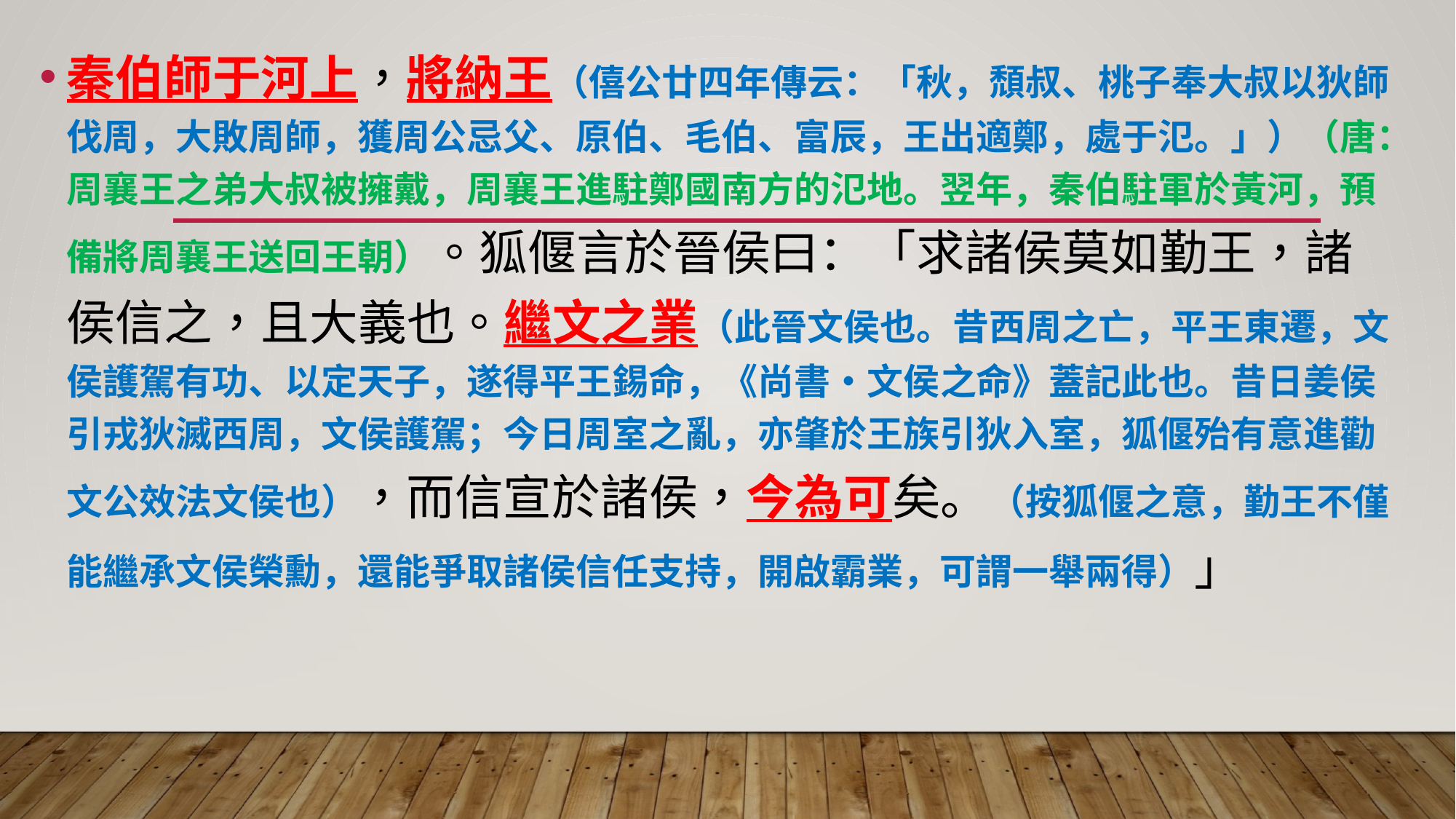

秦伯師于河上，將納王（僖公廿四年傳云：「秋，頹叔、桃子奉大叔以狄師伐周，大敗周師，獲周公忌父、原伯、毛伯、富辰，王出適鄭，處于氾。」）（唐：周襄王之弟大叔被擁戴，周襄王進駐鄭國南方的氾地。翌年，秦伯駐軍於黃河，預備將周襄王送回王朝）。狐偃言於晉侯曰：「求諸侯莫如勤王，諸侯信之，且大義也。繼文之業（此晉文侯也。昔西周之亡，平王東遷，文侯護駕有功、以定天子，遂得平王錫命，《尚書•文侯之命》蓋記此也。昔日姜侯引戎狄滅西周，文侯護駕；今日周室之亂，亦肇於王族引狄入室，狐偃殆有意進勸文公效法文侯也），而信宣於諸侯，今為可矣。（按狐偃之意，勤王不僅能繼承文侯榮勳，還能爭取諸侯信任支持，開啟霸業，可謂一舉兩得）」